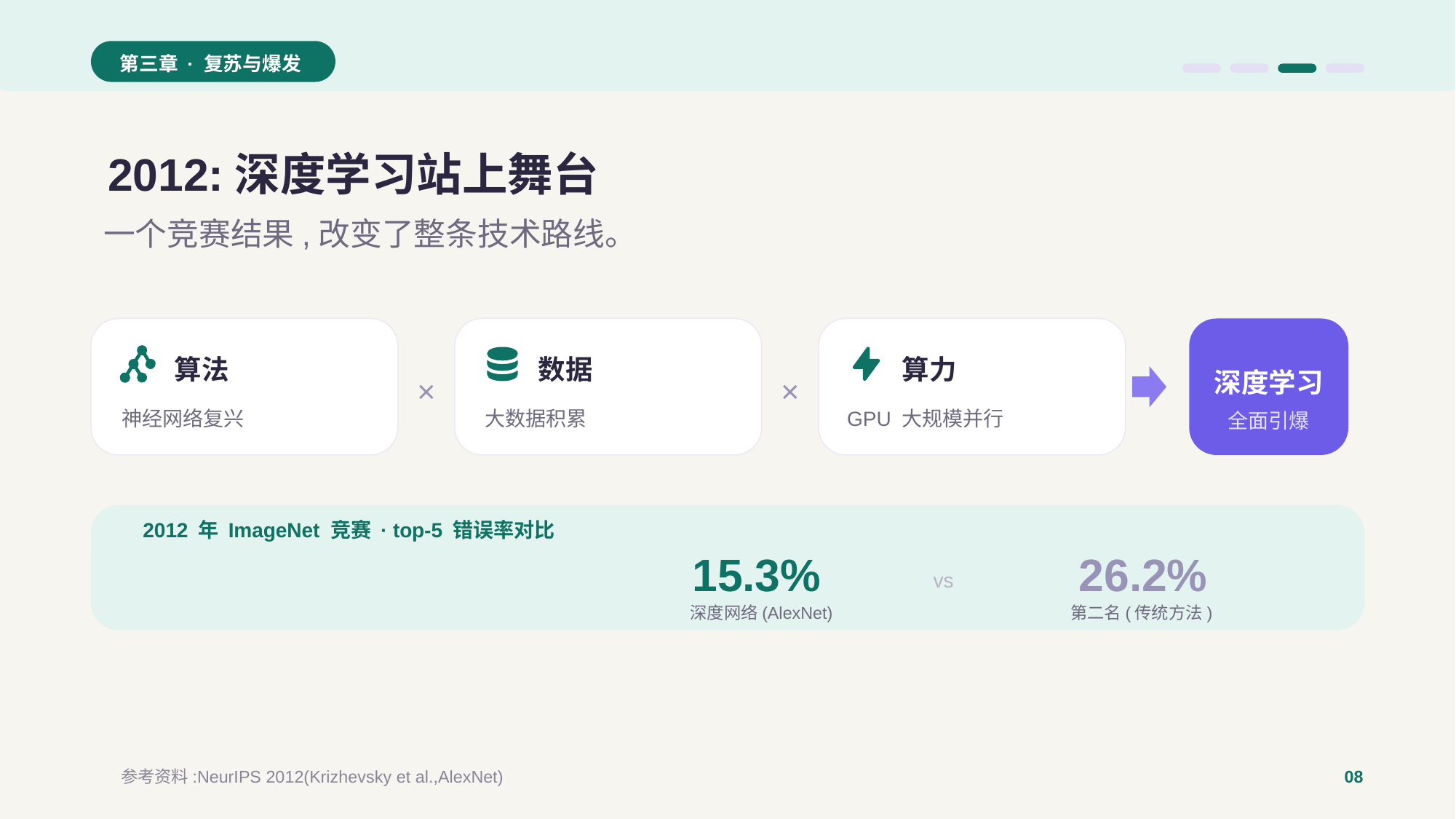

第三章 · 复苏与爆发

2012:深度学习站上舞台
一个竞赛结果,改变了整条技术路线。

算法
神经网络复兴

数据
大数据积累

算力
GPU 大规模并行

深度学习
全面引爆

×
×

2012 年 ImageNet 竞赛 · top-5 错误率对比
15.3%
26.2%
vs
深度网络(AlexNet)
第二名(传统方法)
参考资料:NeurIPS 2012(Krizhevsky et al.,AlexNet)
08